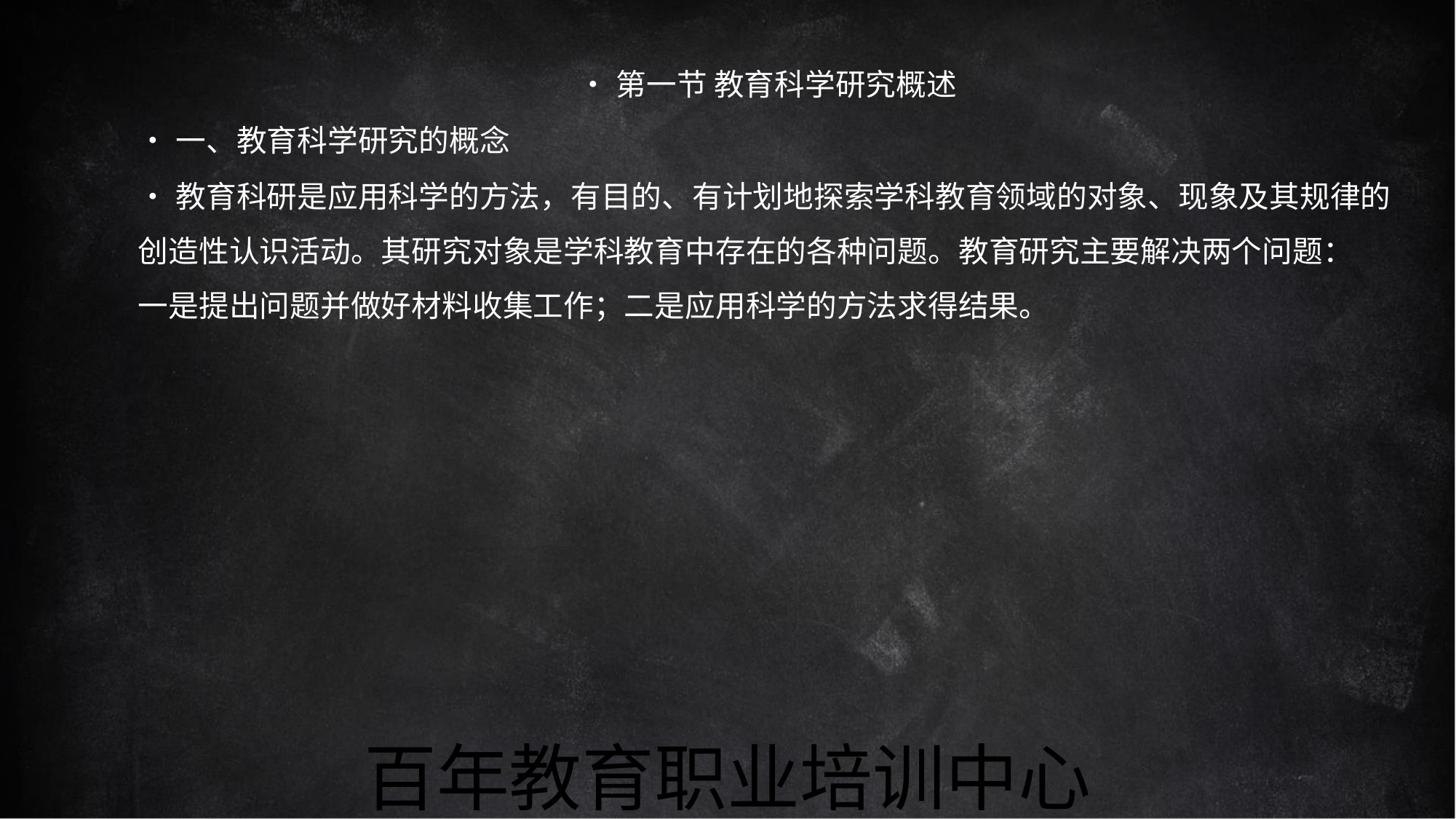

•第一节 教育科学研究概述
•一、教育科学研究的概念
•教育科研是应用科学的方法，有目的、有计划地探索学科教育领域的对象、现象及其规律的
创造性认识活动。其研究对象是学科教育中存在的各种问题。教育研究主要解决两个问题：
一是提出问题并做好材料收集工作；二是应用科学的方法求得结果。
百年教育职业培训中心